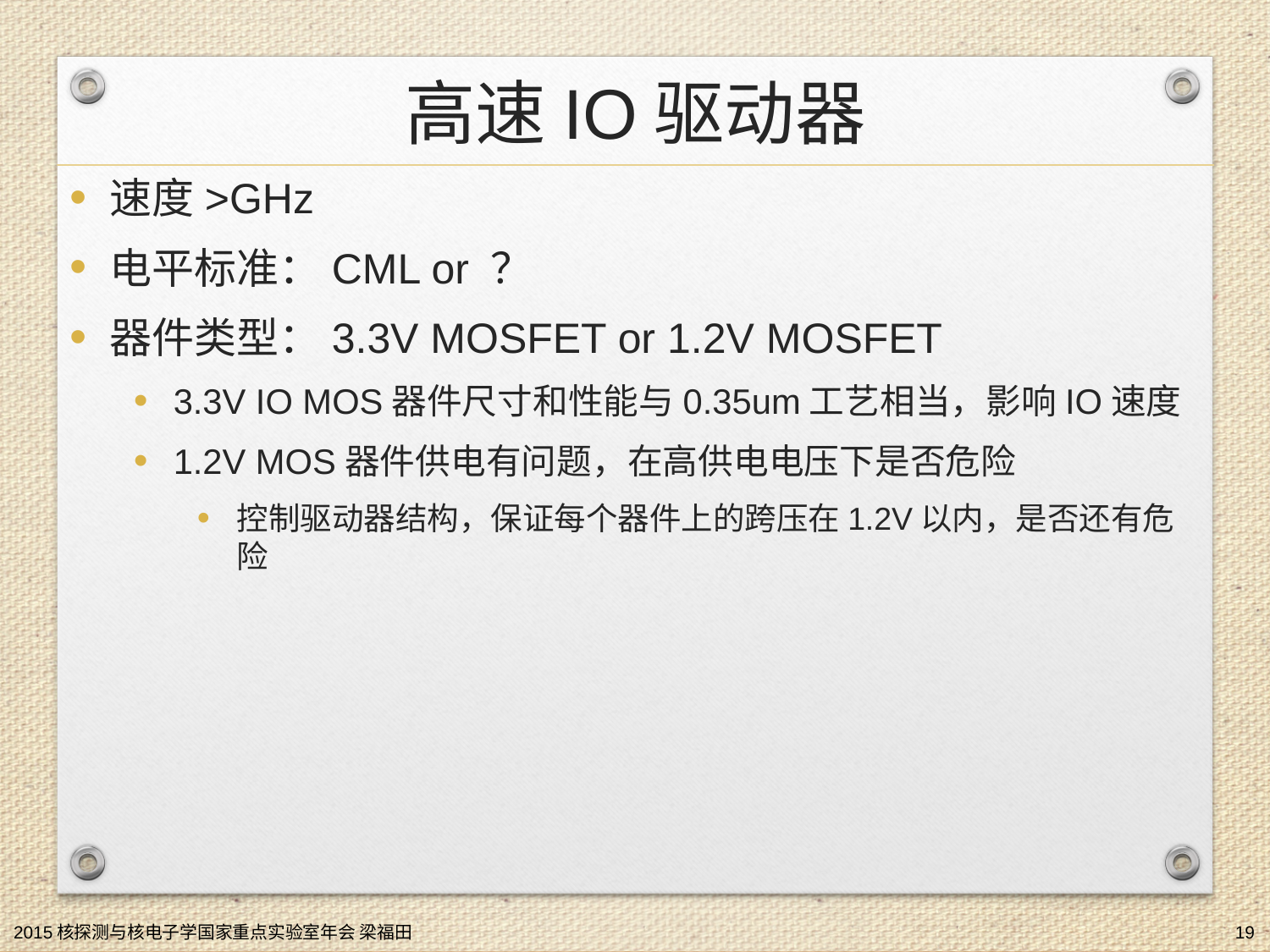

# 高速IO驱动器
速度>GHz
电平标准：CML or ？
器件类型：3.3V MOSFET or 1.2V MOSFET
3.3V IO MOS器件尺寸和性能与0.35um工艺相当，影响IO速度
1.2V MOS器件供电有问题，在高供电电压下是否危险
控制驱动器结构，保证每个器件上的跨压在1.2V以内，是否还有危险
2015核探测与核电子学国家重点实验室年会 梁福田
19